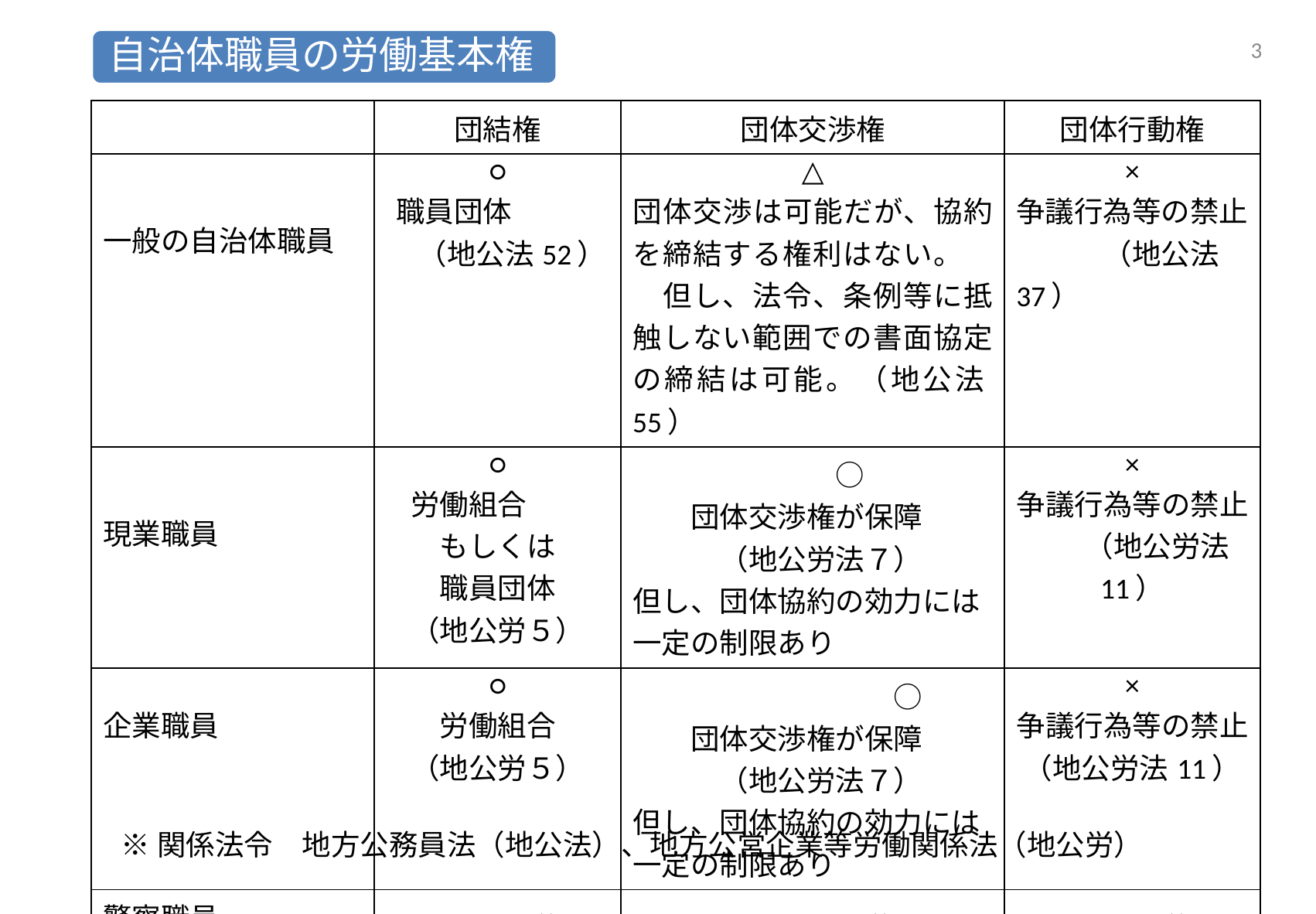

自治体職員の労働基本権
3
|  | 団結権 | 団体交渉権 | 団体行動権 |
| --- | --- | --- | --- |
| 一般の自治体職員 | ○ 職員団体　　　　（地公法52） | △ 団体交渉は可能だが、協約を締結する権利はない。　　但し、法令、条例等に抵触しない範囲での書面協定の締結は可能。（地公法55） | × 争議行為等の禁止 　　　（地公法37） |
| 現業職員 | ○ 労働組合　　 もしくは 職員団体 （地公労５） | ○ 　　団体交渉権が保障 　　　（地公労法７） 但し、団体協約の効力には一定の制限あり | × 争議行為等の禁止　　（地公労法11） |
| 企業職員 | ○ 労働組合 （地公労５） | ○ 　　団体交渉権が保障 　　　（地公労法７） 但し、団体協約の効力には一定の制限あり | × 争議行為等の禁止（地公労法11） |
| 警察職員　　　　　　消防職員 | × （地公法52） | × 　　　　　（地公法52） | × 　　（地公法37） |
※関係法令　地方公務員法（地公法）、地方公営企業等労働関係法（地公労）